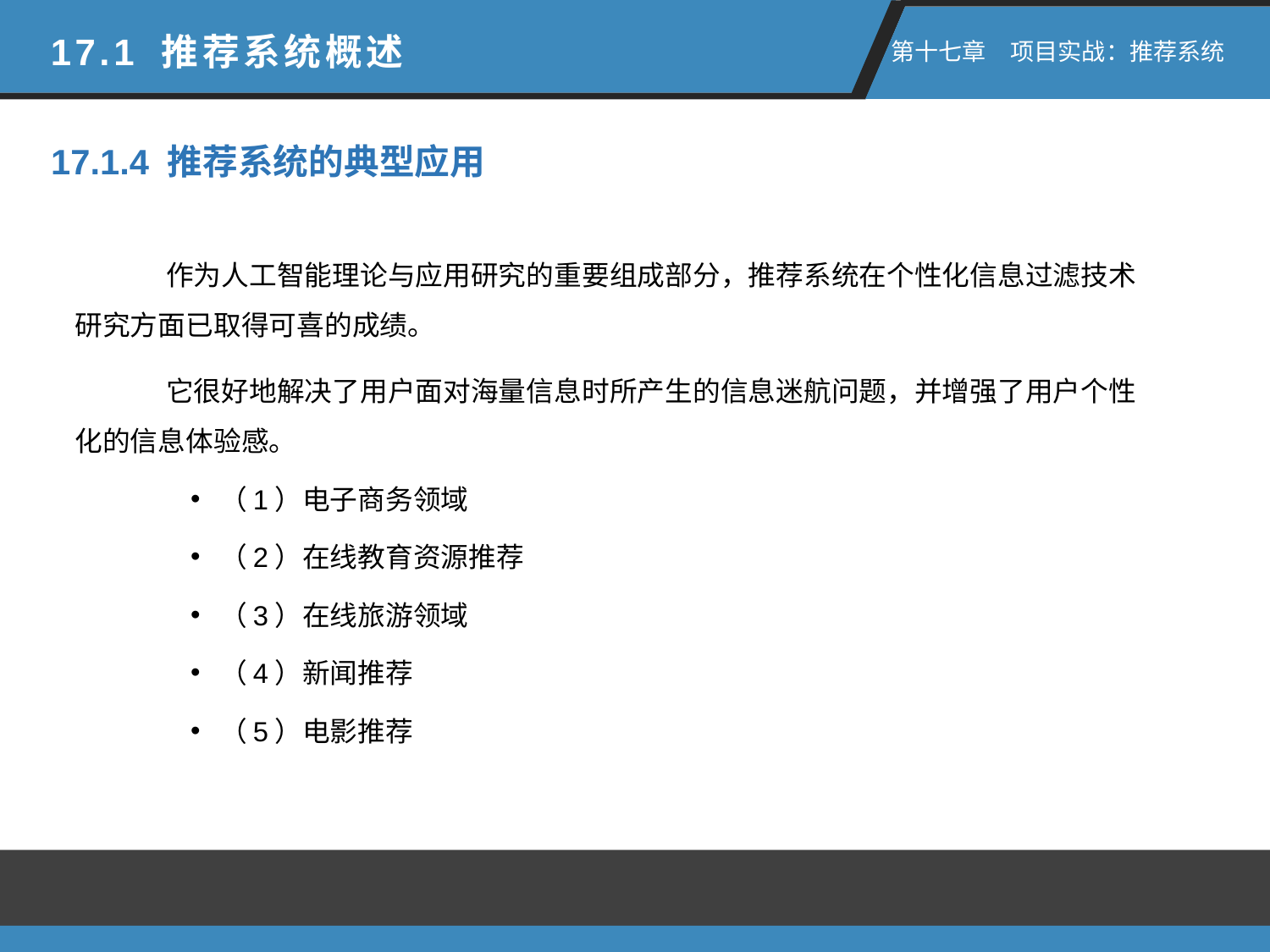

17.1 推荐系统概述
  第十七章　项目实战：推荐系统
17.1.4 推荐系统的典型应用
作为人工智能理论与应用研究的重要组成部分，推荐系统在个性化信息过滤技术研究方面已取得可喜的成绩。
它很好地解决了用户面对海量信息时所产生的信息迷航问题，并增强了用户个性化的信息体验感。
（1）电子商务领域
（2）在线教育资源推荐
（3）在线旅游领域
（4）新闻推荐
（5）电影推荐